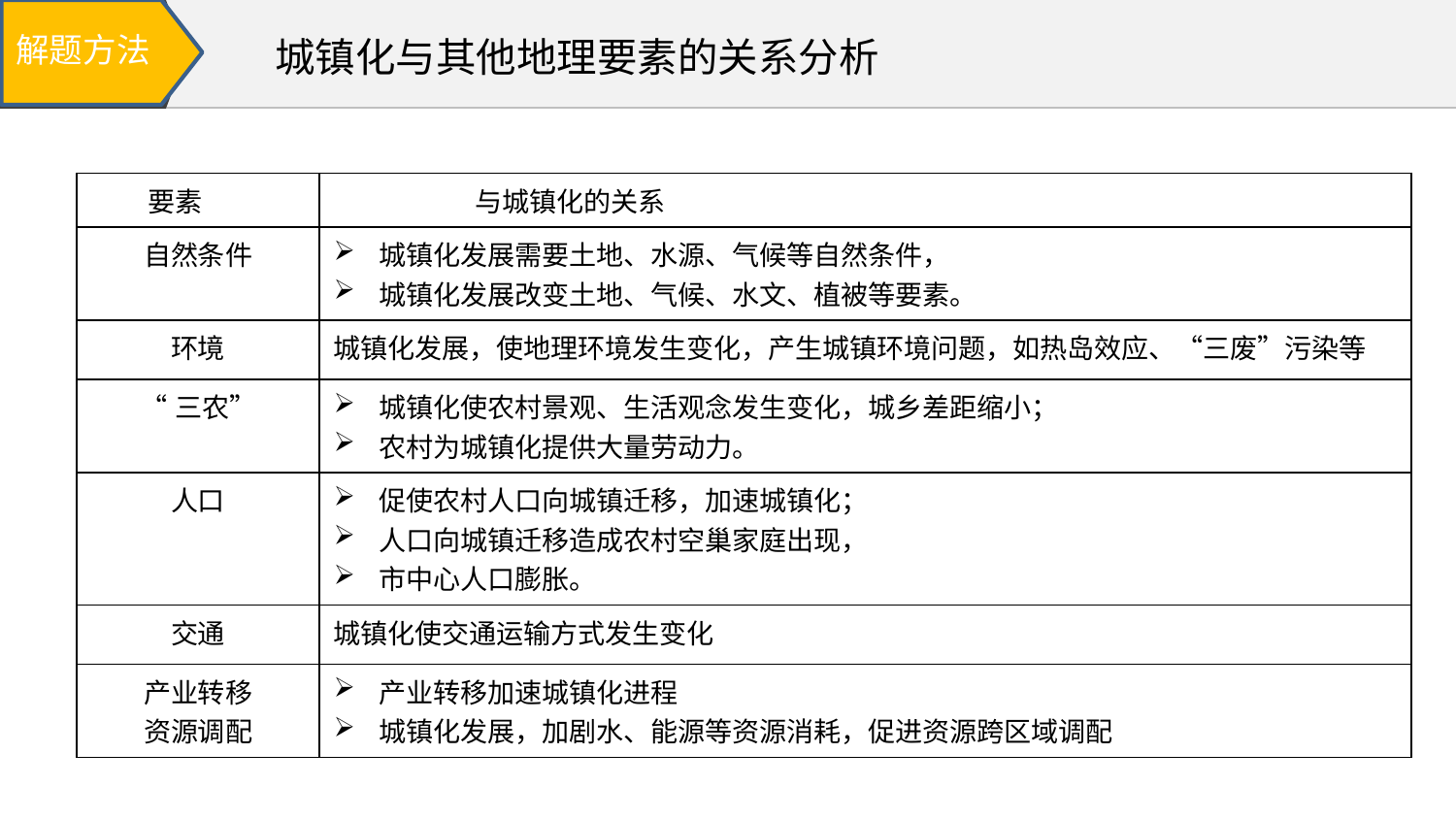

解题方法
# 城镇化与其他地理要素的关系分析
| 要素 | 与城镇化的关系 |
| --- | --- |
| 自然条件 | 城镇化发展需要土地、水源、气候等自然条件， 城镇化发展改变土地、气候、水文、植被等要素。 |
| 环境 | 城镇化发展，使地理环境发生变化，产生城镇环境问题，如热岛效应、“三废”污染等 |
| “三农” | 城镇化使农村景观、生活观念发生变化，城乡差距缩小； 农村为城镇化提供大量劳动力。 |
| 人口 | 促使农村人口向城镇迁移，加速城镇化； 人口向城镇迁移造成农村空巢家庭出现， 市中心人口膨胀。 |
| 交通 | 城镇化使交通运输方式发生变化 |
| 产业转移 资源调配 | 产业转移加速城镇化进程 城镇化发展，加剧水、能源等资源消耗，促进资源跨区域调配 |